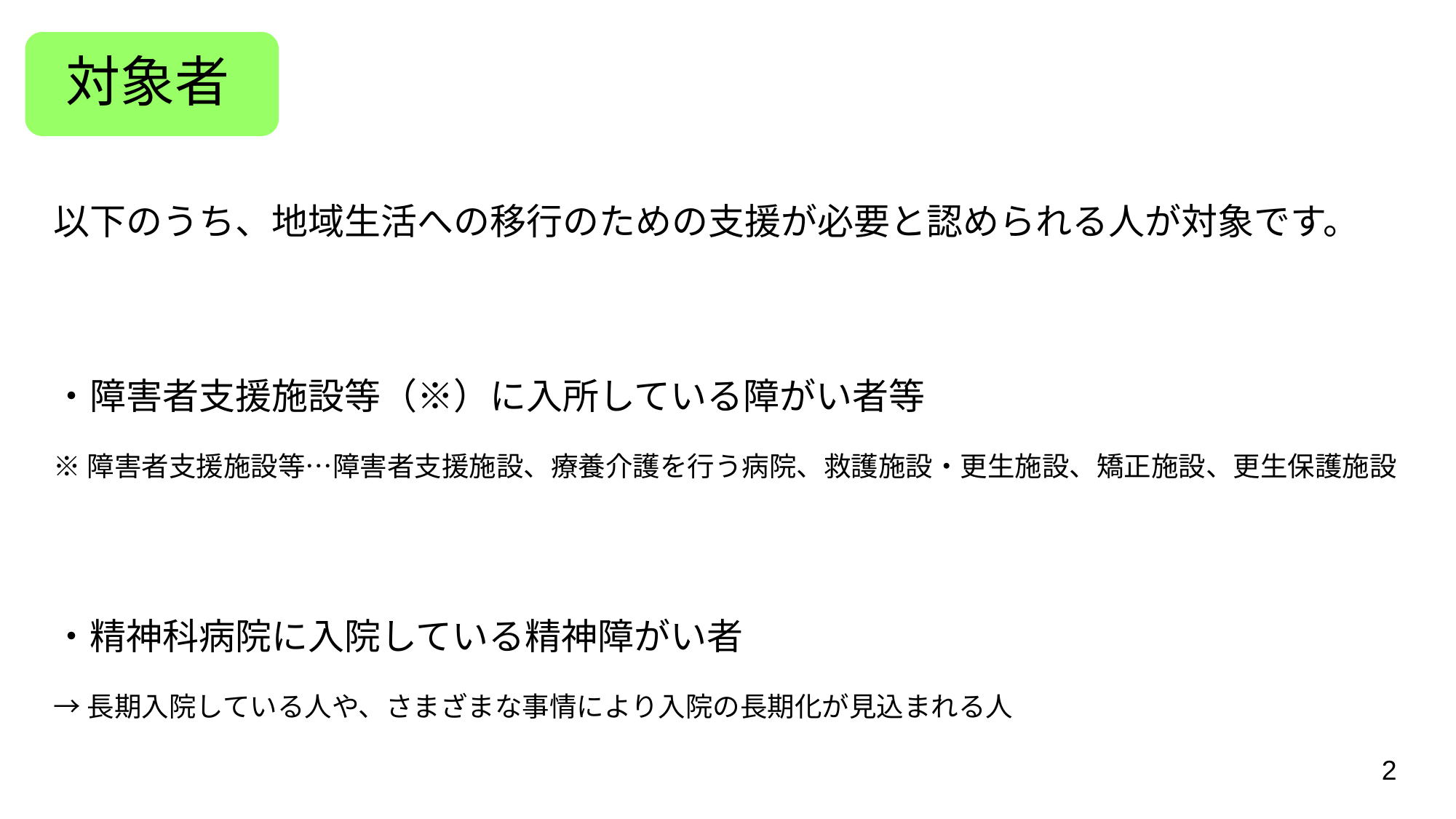

# 対象者
以下のうち、地域生活への移行のための支援が必要と認められる人が対象です。

・障害者支援施設等（※）に入所している障がい者等
※障害者支援施設等…障害者支援施設、療養介護を行う病院、救護施設・更生施設、矯正施設、更生保護施設

・精神科病院に入院している精神障がい者
→長期入院している人や、さまざまな事情により入院の長期化が見込まれる人
2